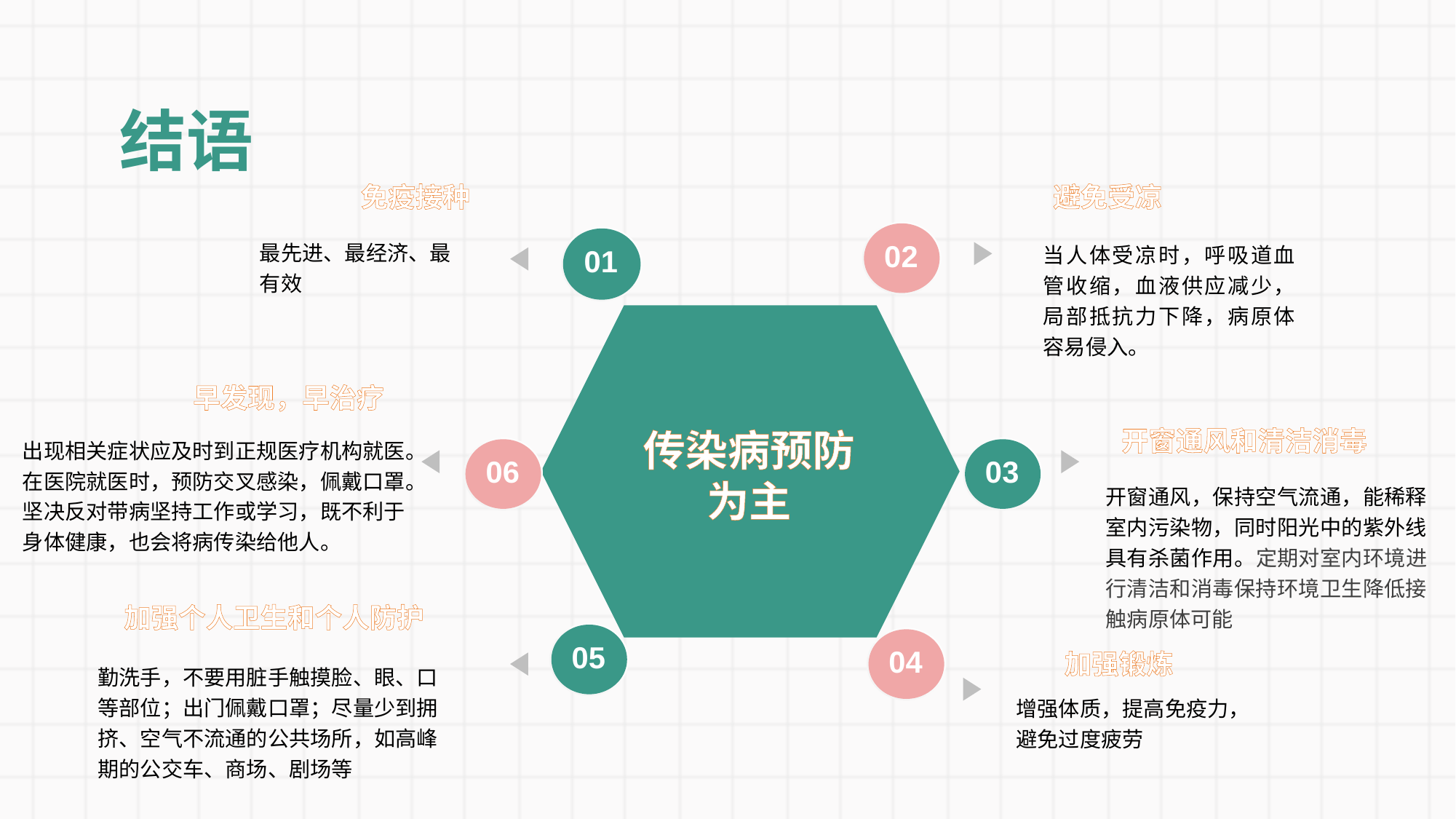

结语
避免受凉
免疫接种

02

01
最先进、最经济、最有效
当人体受凉时，呼吸道血管收缩，血液供应减少，局部抵抗力下降，病原体容易侵入。

早发现，早治疗
传染病预防为主
开窗通风和清洁消毒

出现相关症状应及时到正规医疗机构就医。在医院就医时，预防交叉感染，佩戴口罩。坚决反对带病坚持工作或学习，既不利于身体健康，也会将病传染给他人。

06

03

开窗通风，保持空气流通，能稀释室内污染物，同时阳光中的紫外线具有杀菌作用。定期对室内环境进行清洁和消毒保持环境卫生降低接触病原体可能

加强个人卫生和个人防护

05

04
加强锻炼
勤洗手，不要用脏手触摸脸、眼、口等部位；出门佩戴口罩；尽量少到拥挤、空气不流通的公共场所，如高峰期的公交车、商场、剧场等

增强体质，提高免疫力，避免过度疲劳